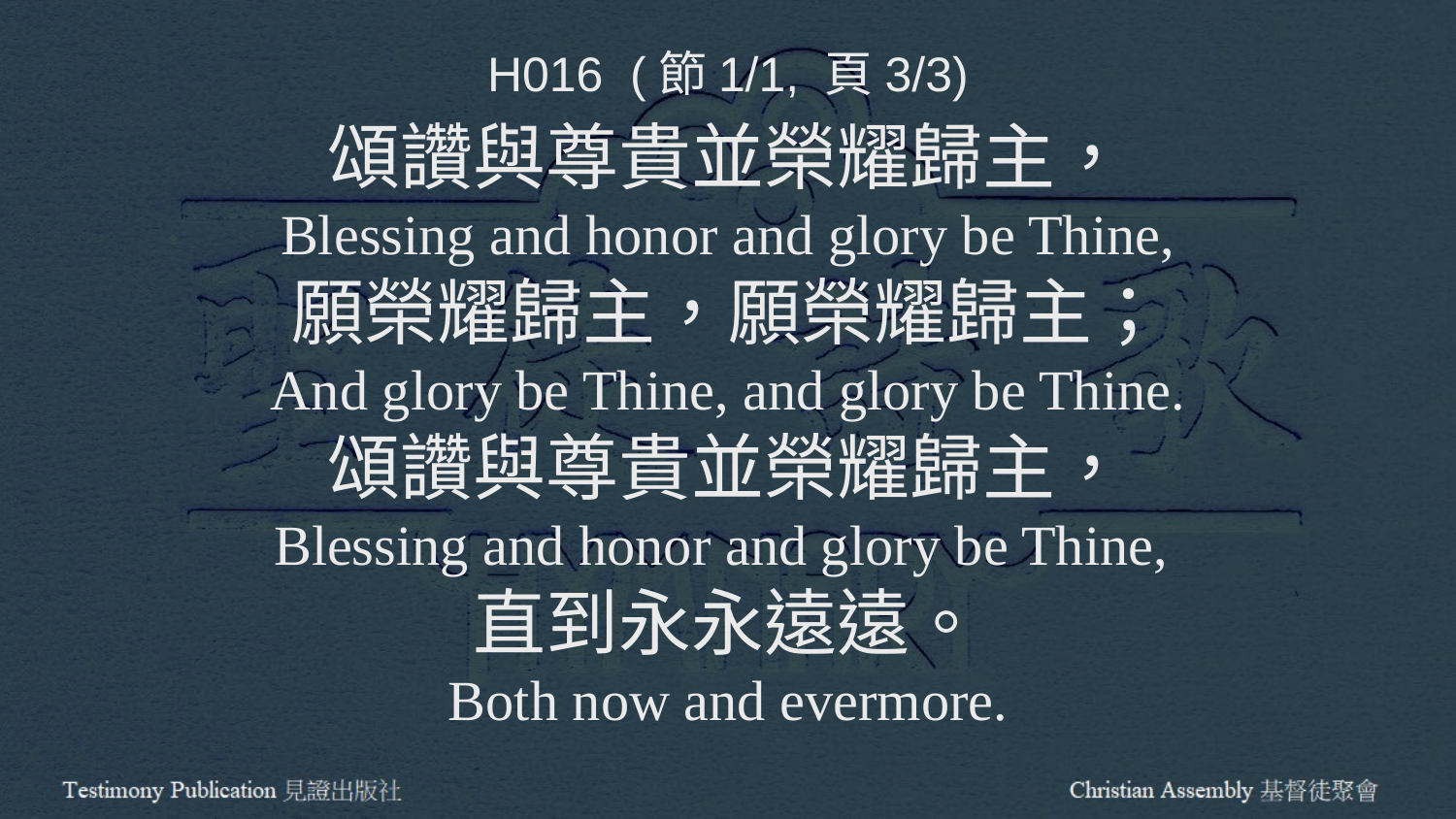

H016  (節1/1, 頁3/3)
頌讚與尊貴並榮耀歸主，
Blessing and honor and glory be Thine,
願榮耀歸主，願榮耀歸主；
And glory be Thine, and glory be Thine.
頌讚與尊貴並榮耀歸主，
Blessing and honor and glory be Thine,
直到永永遠遠。
Both now and evermore.